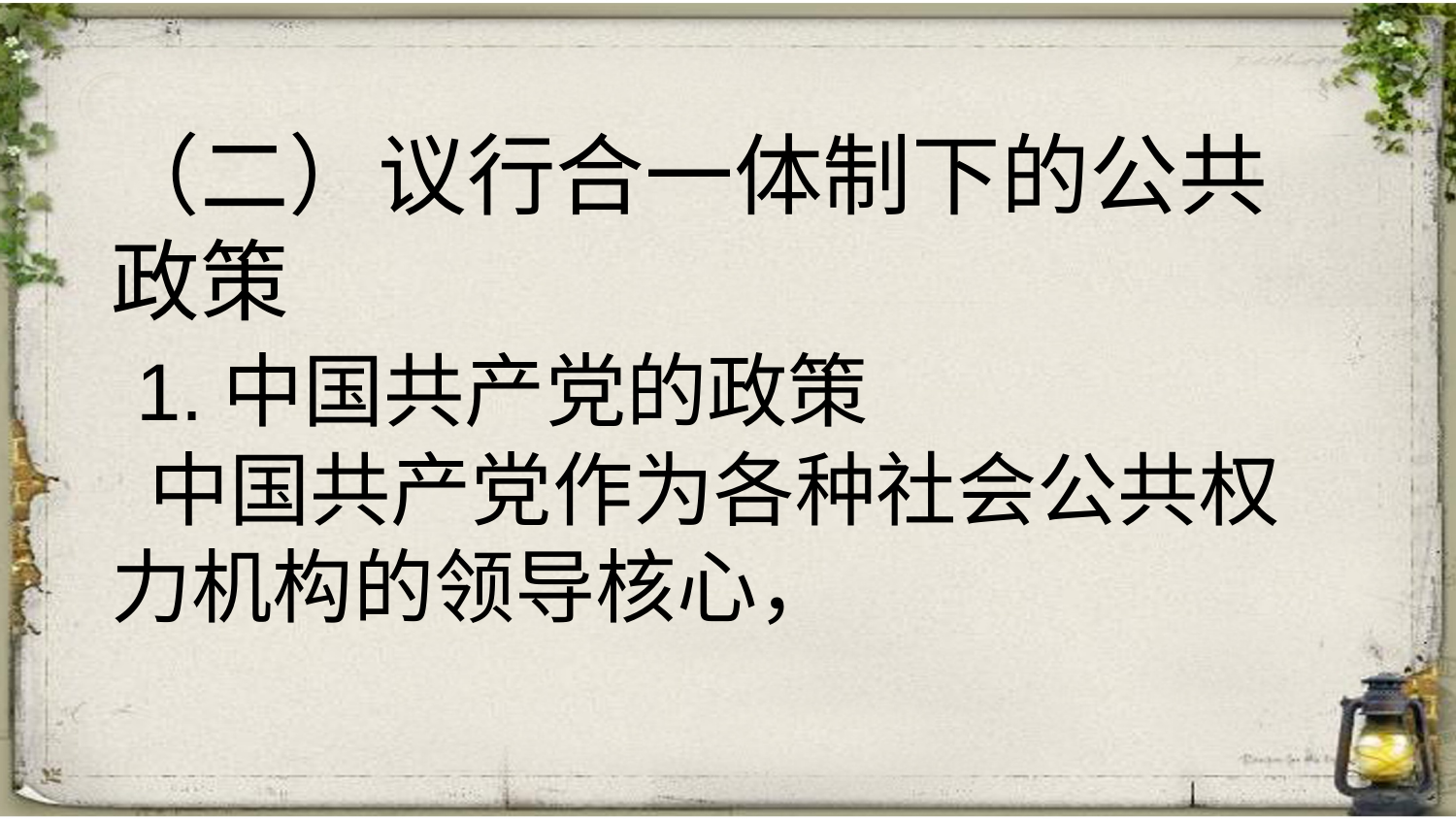

（二）议行合一体制下的公共政策
 1.中国共产党的政策
 中国共产党作为各种社会公共权力机构的领导核心，